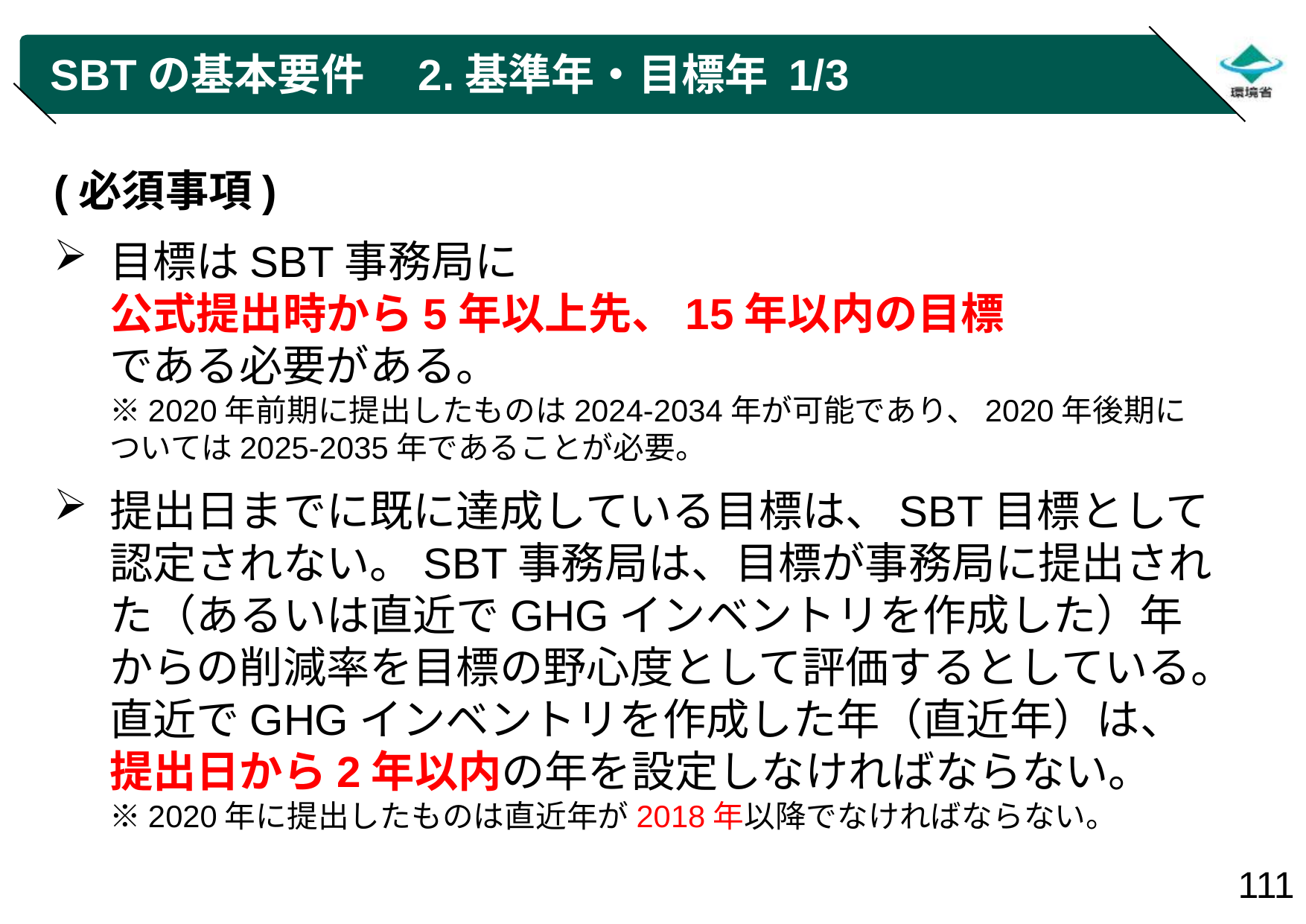

# SBTの基本要件　2.基準年・目標年 1/3
(必須事項)
目標はSBT事務局に
公式提出時から5年以上先、15年以内の目標
である必要がある。
※2020年前期に提出したものは2024-2034年が可能であり、2020年後期については2025-2035年であることが必要。
提出日までに既に達成している目標は、SBT目標として認定されない。SBT事務局は、目標が事務局に提出された（あるいは直近でGHGインベントリを作成した）年からの削減率を目標の野心度として評価するとしている。直近でGHGインベントリを作成した年（直近年）は、提出日から2年以内の年を設定しなければならない。
※2020年に提出したものは直近年が2018年以降でなければならない。